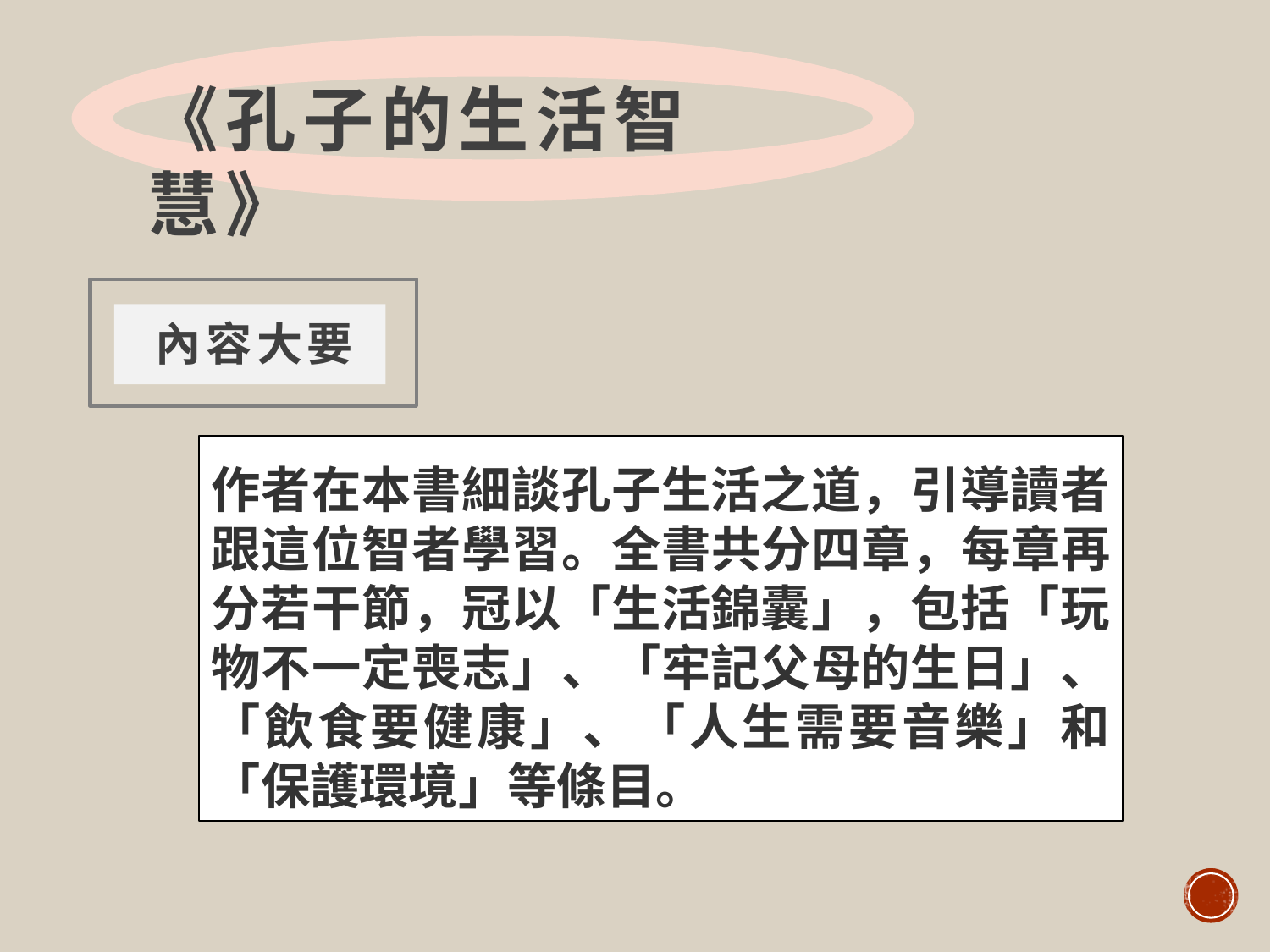

《孔子的生活智慧》

內容大要

作者在本書細談孔子生活之道，引導讀者跟這位智者學習。全書共分四章，每章再分若干節，冠以「生活錦囊」，包括「玩物不一定喪志」、「牢記父母的生日」、「飲食要健康」、「人生需要音樂」和「保護環境」等條目。